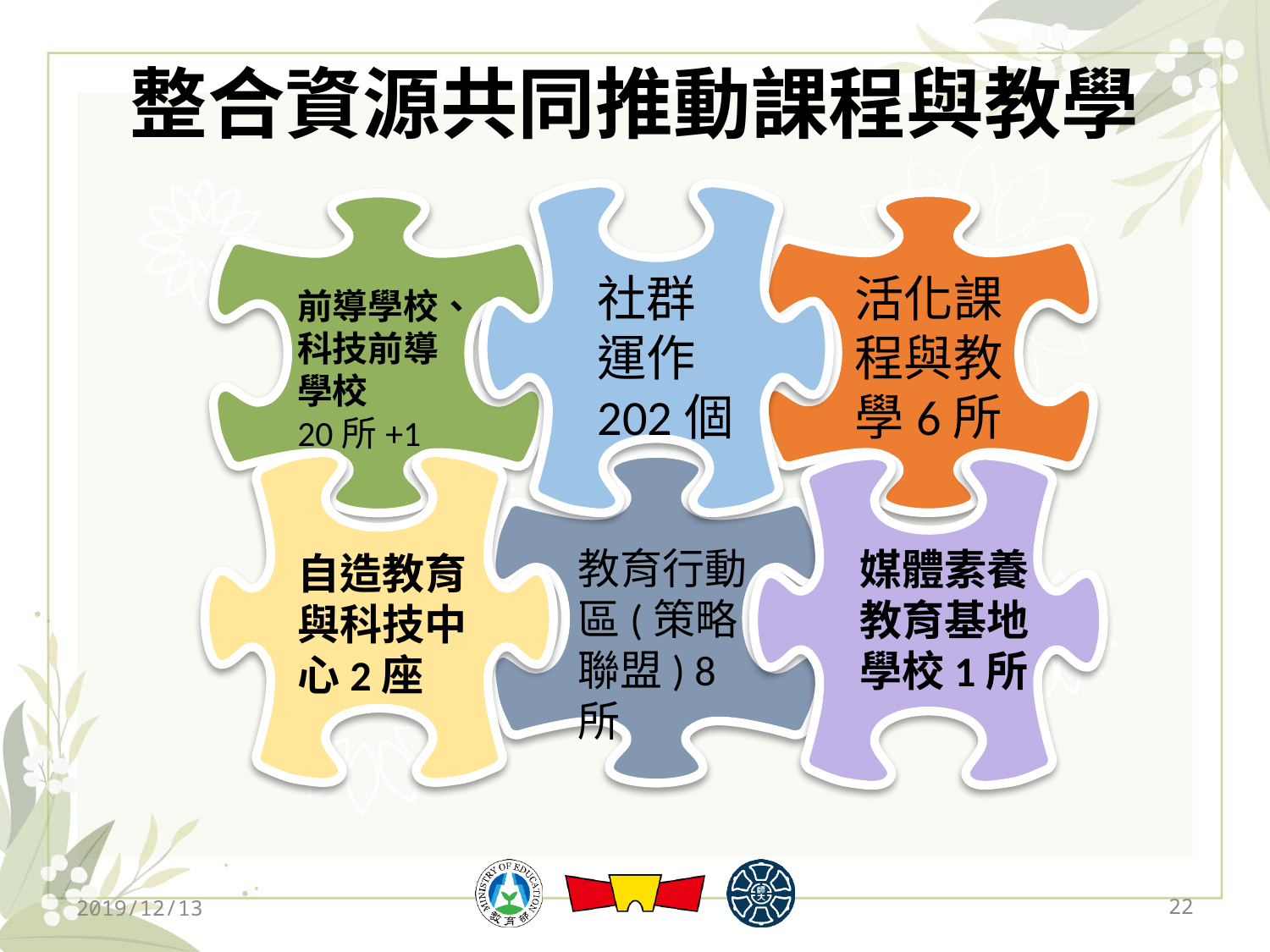

# 整合資源共同推動課程與教學

社群運作
202個
活化課程與教學6所
前導學校、科技前導學校
20所+1

教育行動區(策略聯盟) 8所
媒體素養教育基地學校1所
自造教育與科技中心2座
2019/12/13
22